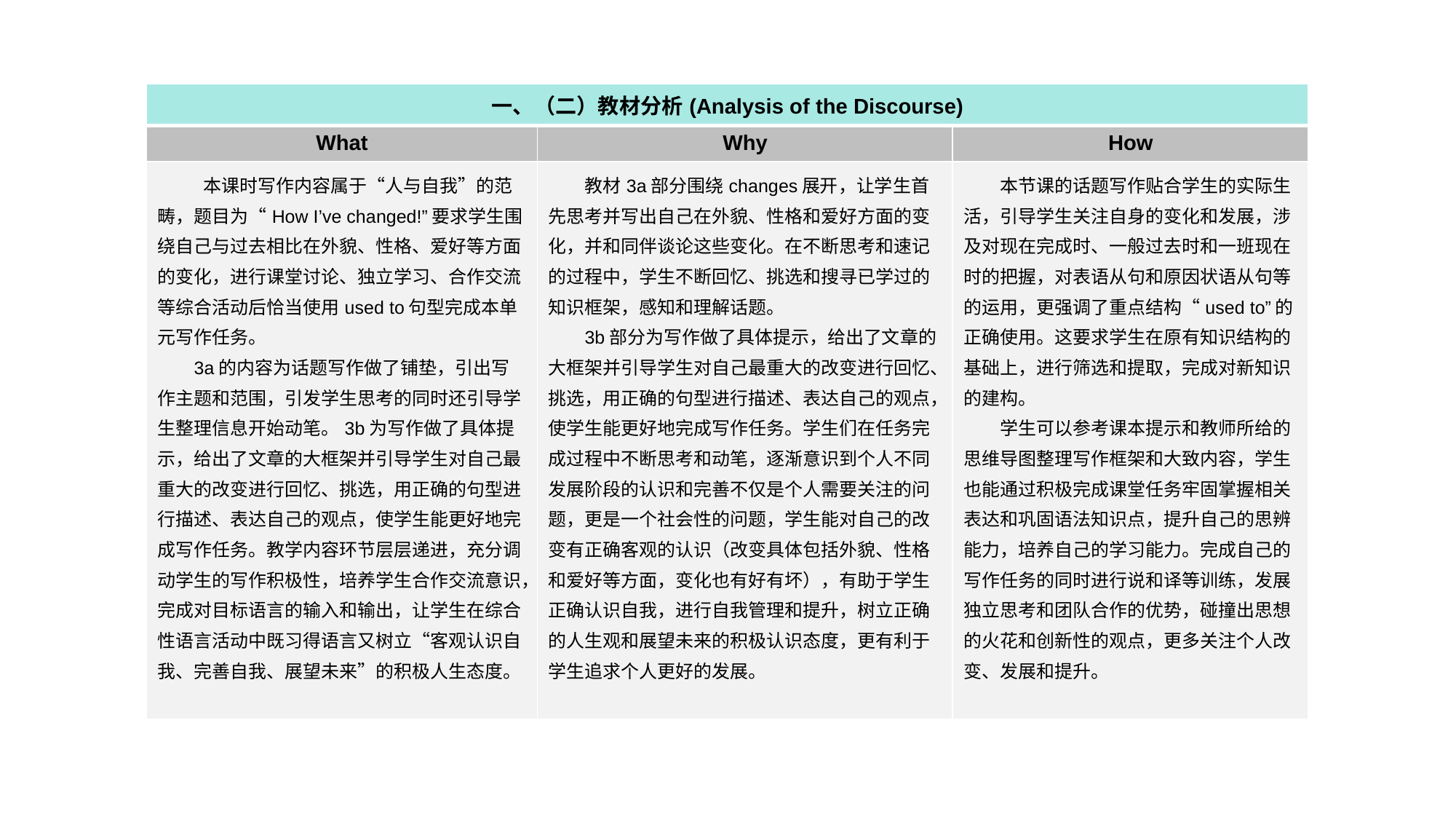

| 一、（二）教材分析(Analysis of the Discourse) |  |  |
| --- | --- | --- |
| What | Why | How |
| 本课时写作内容属于“人与自我”的范畴，题目为“How I’ve changed!”要求学生围绕自己与过去相比在外貌、性格、爱好等方面的变化，进行课堂讨论、独立学习、合作交流等综合活动后恰当使用used to句型完成本单元写作任务。 3a的内容为话题写作做了铺垫，引出写作主题和范围，引发学生思考的同时还引导学生整理信息开始动笔。3b为写作做了具体提示，给出了文章的大框架并引导学生对自己最重大的改变进行回忆、挑选，用正确的句型进行描述、表达自己的观点，使学生能更好地完成写作任务。教学内容环节层层递进，充分调动学生的写作积极性，培养学生合作交流意识，完成对目标语言的输入和输出，让学生在综合性语言活动中既习得语言又树立“客观认识自我、完善自我、展望未来”的积极人生态度。 | 教材3a部分围绕changes展开，让学生首先思考并写出自己在外貌、性格和爱好方面的变化，并和同伴谈论这些变化。在不断思考和速记的过程中，学生不断回忆、挑选和搜寻已学过的知识框架，感知和理解话题。 3b部分为写作做了具体提示，给出了文章的大框架并引导学生对自己最重大的改变进行回忆、挑选，用正确的句型进行描述、表达自己的观点，使学生能更好地完成写作任务。学生们在任务完成过程中不断思考和动笔，逐渐意识到个人不同发展阶段的认识和完善不仅是个人需要关注的问题，更是一个社会性的问题，学生能对自己的改变有正确客观的认识（改变具体包括外貌、性格和爱好等方面，变化也有好有坏），有助于学生正确认识自我，进行自我管理和提升，树立正确的人生观和展望未来的积极认识态度，更有利于学生追求个人更好的发展。 | 本节课的话题写作贴合学生的实际生活，引导学生关注自身的变化和发展，涉及对现在完成时、一般过去时和一班现在时的把握，对表语从句和原因状语从句等的运用，更强调了重点结构“used to”的正确使用。这要求学生在原有知识结构的基础上，进行筛选和提取，完成对新知识的建构。 学生可以参考课本提示和教师所给的思维导图整理写作框架和大致内容，学生也能通过积极完成课堂任务牢固掌握相关表达和巩固语法知识点，提升自己的思辨能力，培养自己的学习能力。完成自己的写作任务的同时进行说和译等训练，发展独立思考和团队合作的优势，碰撞出思想的火花和创新性的观点，更多关注个人改变、发展和提升。 |